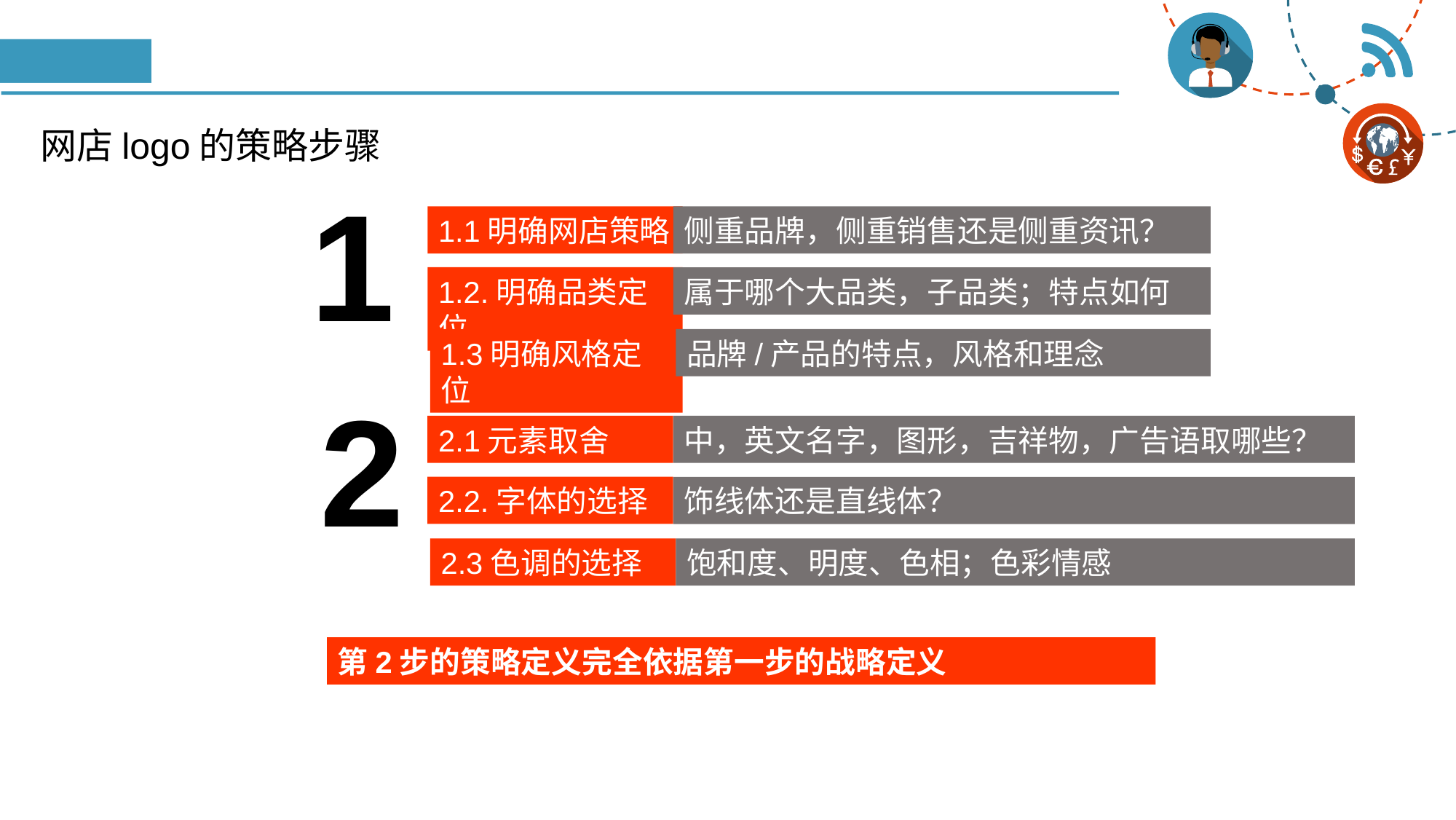

网店logo的策略步骤
1
1.1明确网店策略
侧重品牌，侧重销售还是侧重资讯？
1.2.明确品类定位
属于哪个大品类，子品类；特点如何
1.3明确风格定位
品牌/产品的特点，风格和理念
2
2.1元素取舍
中，英文名字，图形，吉祥物，广告语取哪些？
2.2.字体的选择
饰线体还是直线体？
2.3色调的选择
饱和度、明度、色相；色彩情感
第2步的策略定义完全依据第一步的战略定义